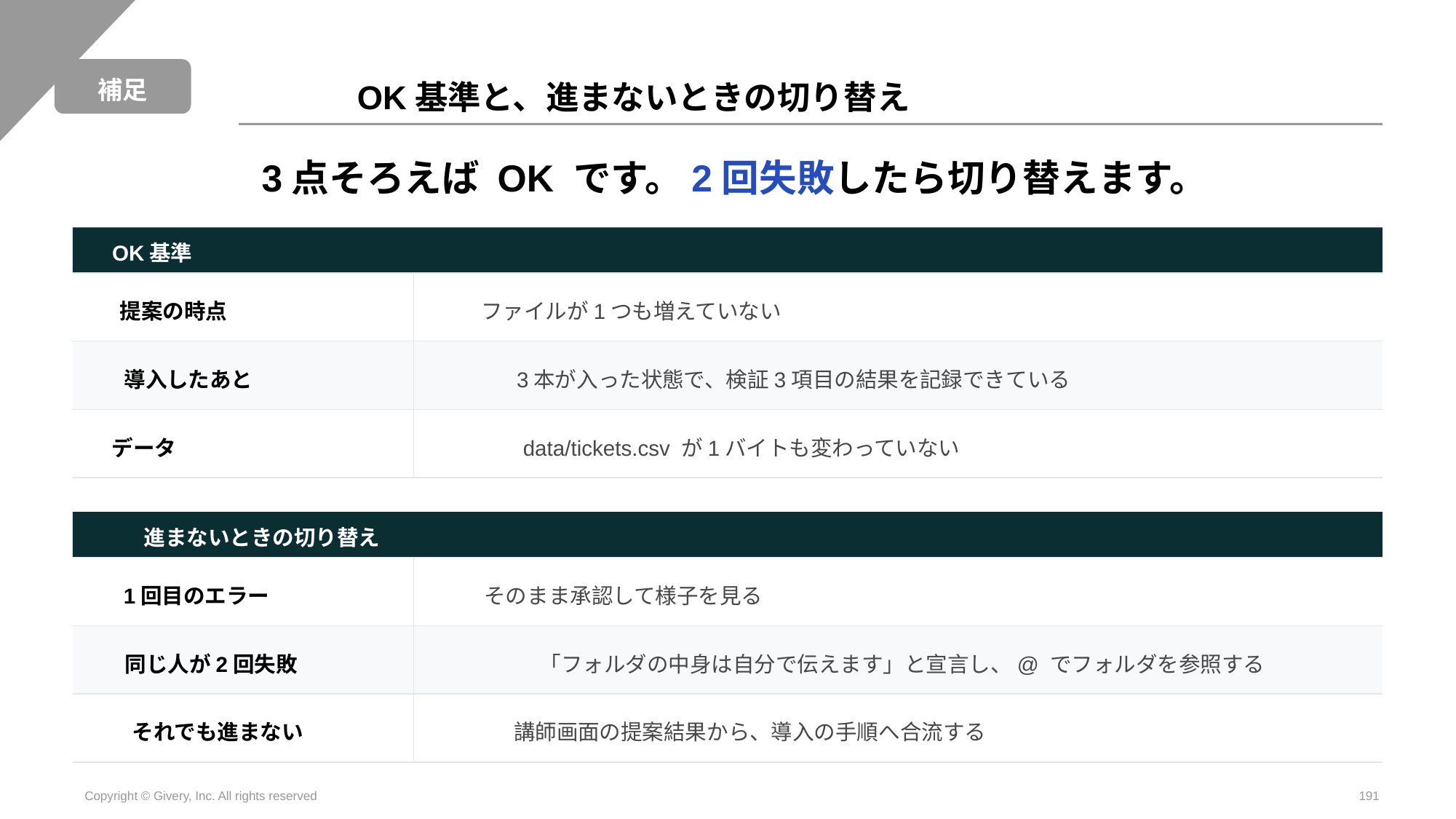

補足
OK基準と、進まないときの切り替え

3点そろえば OK です。2回失敗したら切り替えます。

OK基準

提案の時点
ファイルが1つも増えていない

導入したあと
3本が入った状態で、検証3項目の結果を記録できている

データ
data/tickets.csv が1バイトも変わっていない

進まないときの切り替え

1回目のエラー
そのまま承認して様子を見る

同じ人が2回失敗
「フォルダの中身は自分で伝えます」と宣言し、@ でフォルダを参照する

それでも進まない
講師画面の提案結果から、導入の手順へ合流する

Copyright © Givery, Inc. All rights reserved
191